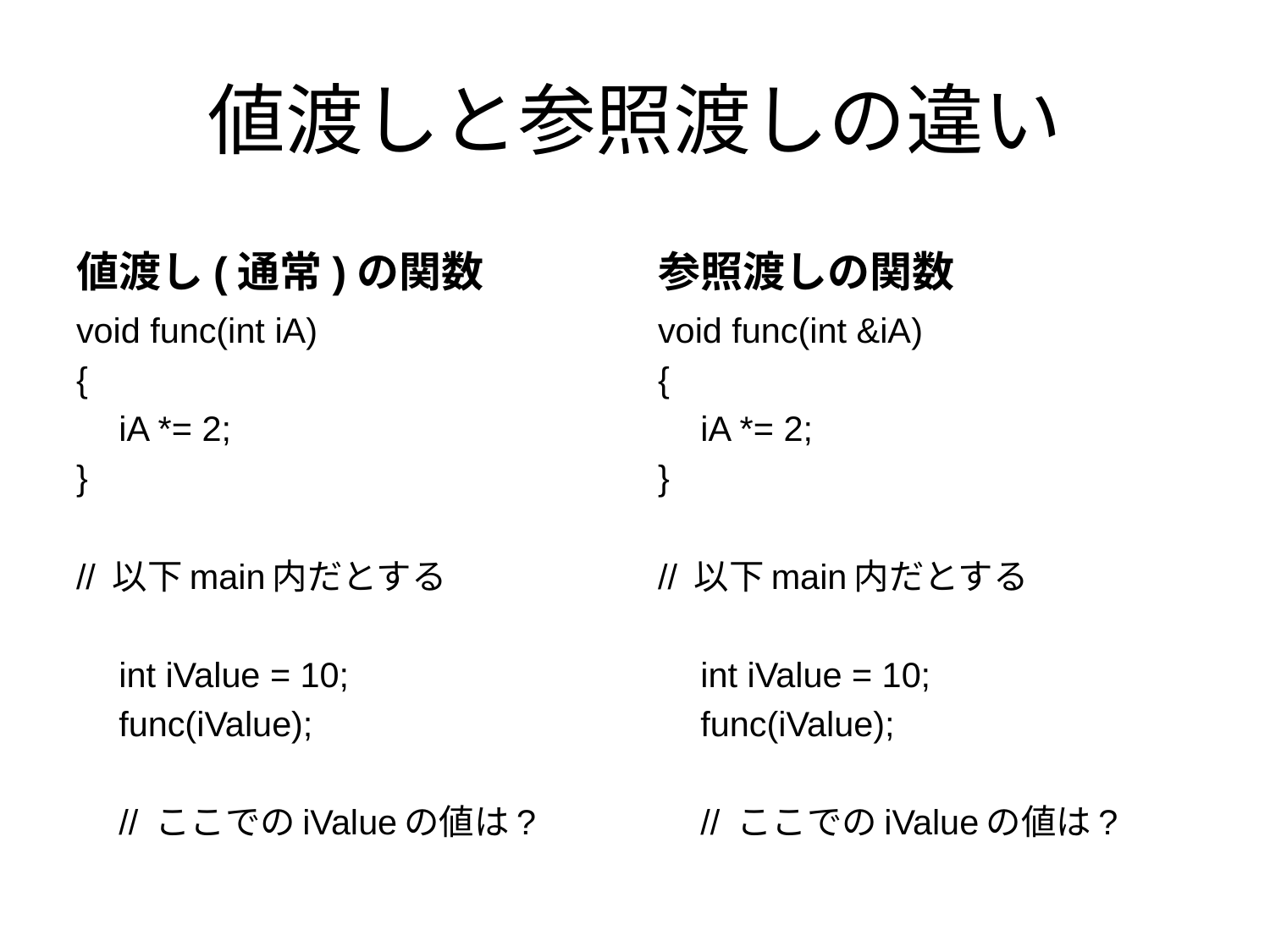

# 値渡しと参照渡しの違い
値渡し(通常)の関数
参照渡しの関数
void func(int iA)
{
	iA *= 2;
}

// 以下main内だとする

	int iValue = 10;
	func(iValue);

	// ここでのiValueの値は?
void func(int &iA)
{
	iA *= 2;
}

// 以下main内だとする

	int iValue = 10;
	func(iValue);

	// ここでのiValueの値は?